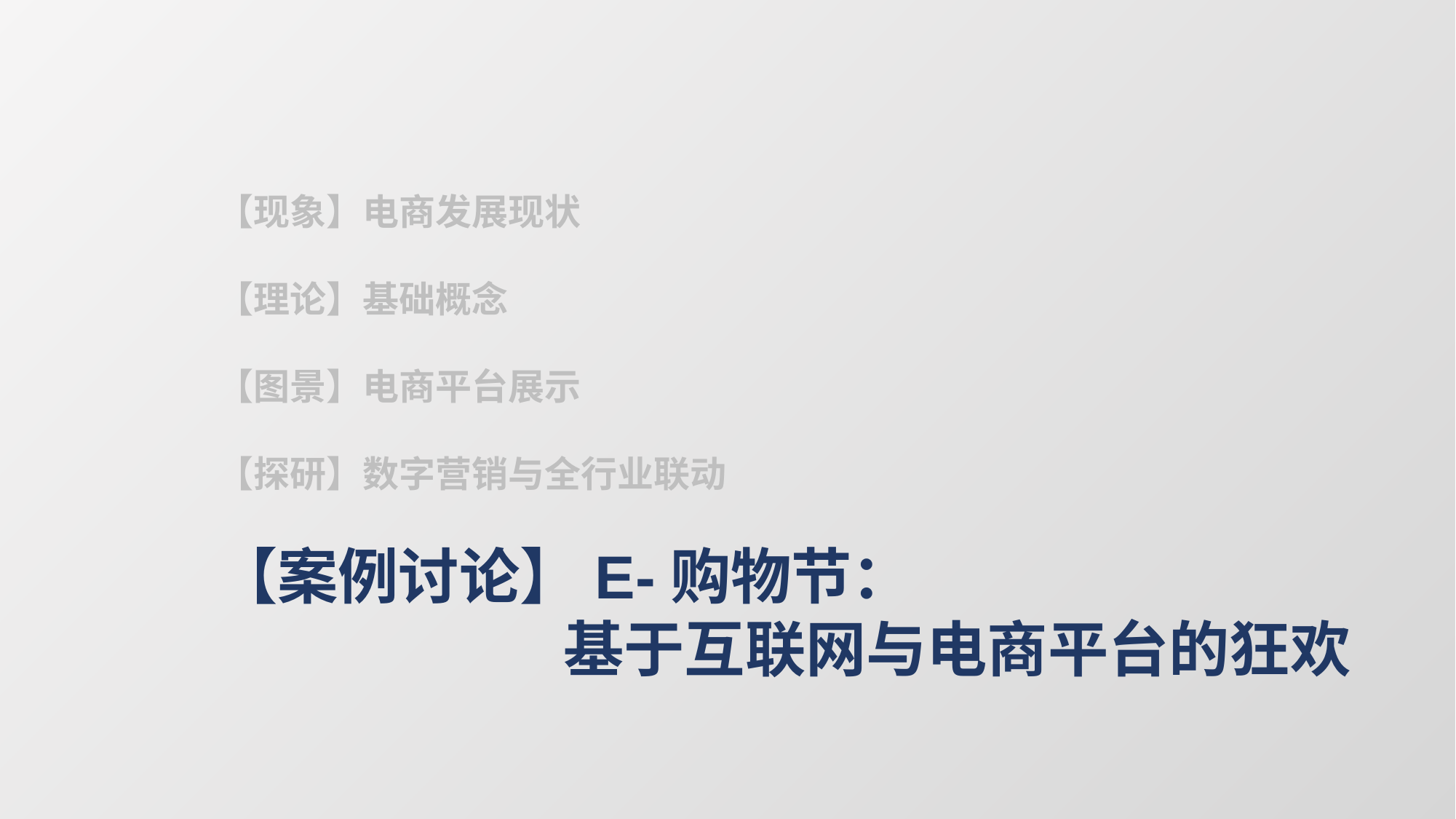

【现象】电商发展现状

【理论】基础概念

【图景】电商平台展示

【探研】数字营销与全行业联动

【案例讨论】E-购物节：
                        基于互联网与电商平台的狂欢